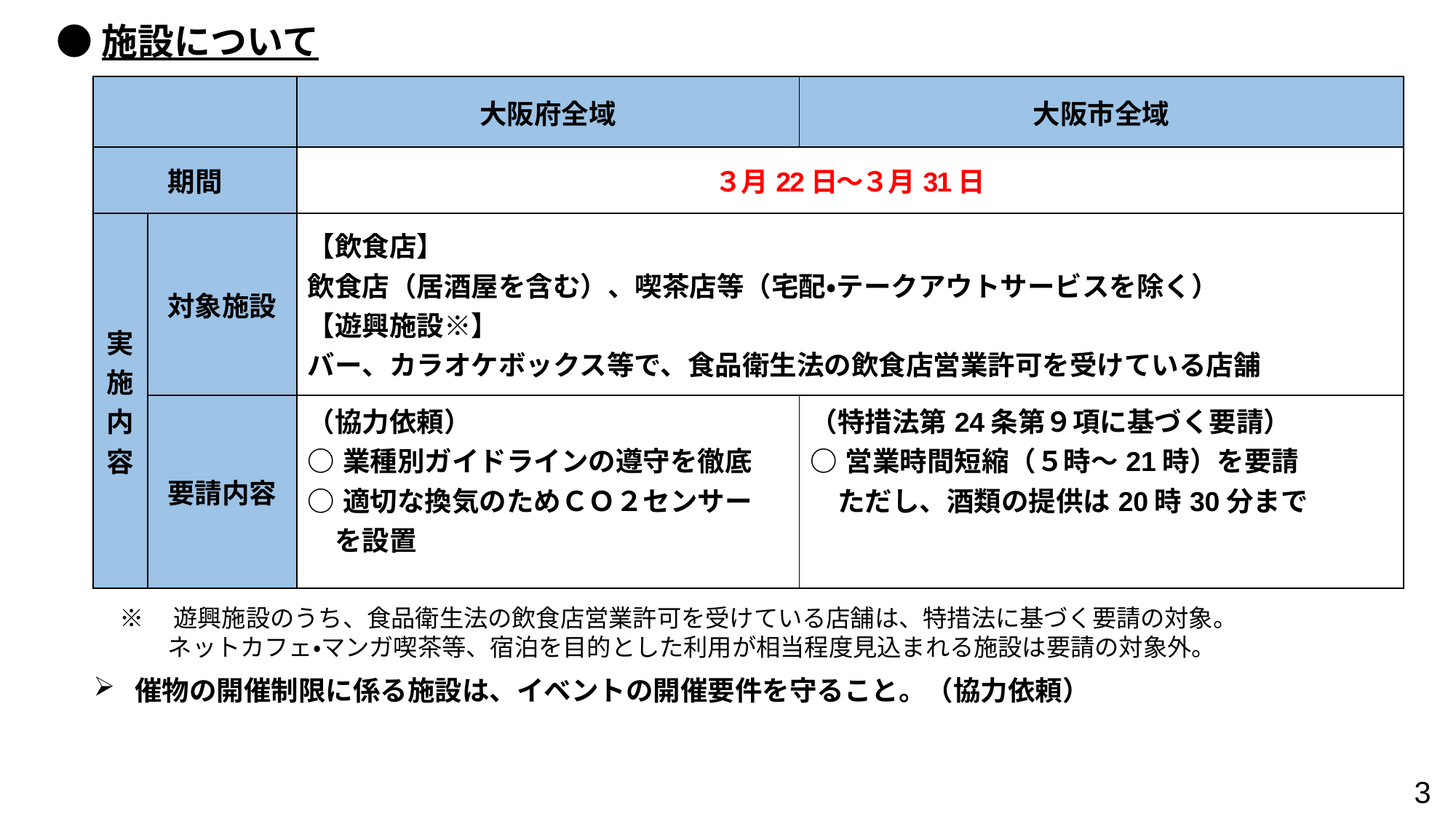

●施設について
|  |  | 大阪府全域 | 大阪市全域 |
| --- | --- | --- | --- |
| 期間 |  | ３月22日～３月31日 |  |
| 実施内容 | 対象施設 | 【飲食店】 飲食店（居酒屋を含む）、喫茶店等（宅配・テークアウトサービスを除く） 【遊興施設※】 バー、カラオケボックス等で、食品衛生法の飲食店営業許可を受けている店舗 |  |
|  | 要請内容 | （協力依頼） ○業種別ガイドラインの遵守を徹底 ○適切な換気のためＣＯ２センサー 　を設置 | （特措法第24条第９項に基づく要請） ○営業時間短縮（５時～21時）を要請 　ただし、酒類の提供は20時30分まで |
※　遊興施設のうち、食品衛生法の飲食店営業許可を受けている店舗は、特措法に基づく要請の対象。
　　ネットカフェ・マンガ喫茶等、宿泊を目的とした利用が相当程度見込まれる施設は要請の対象外。
催物の開催制限に係る施設は、イベントの開催要件を守ること。（協力依頼）
3